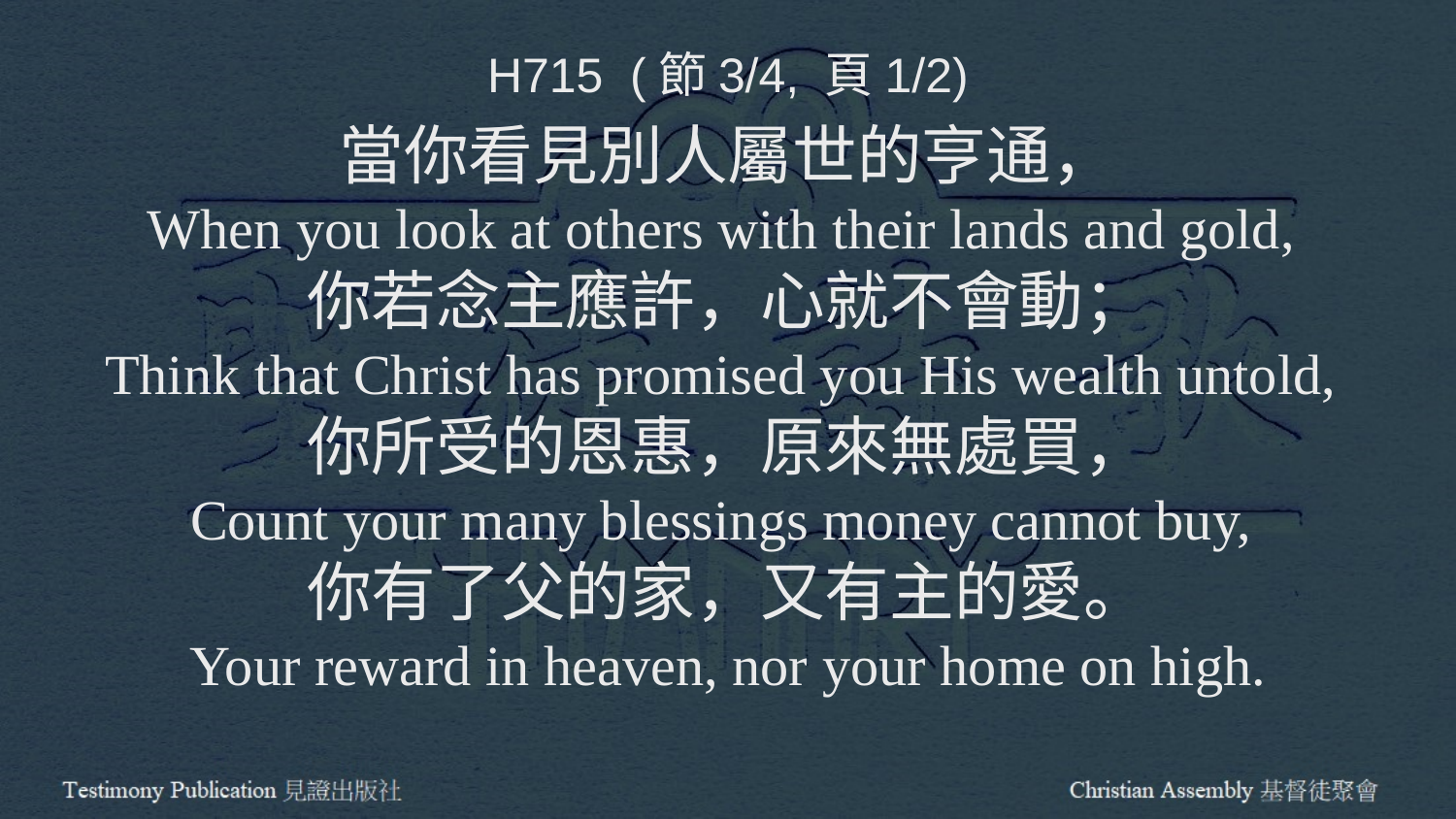

H715  (節3/4, 頁1/2)
當你看見別人屬世的亨通，
When you look at others with their lands and gold,
你若念主應許，心就不會動；
Think that Christ has promised you His wealth untold,
你所受的恩惠，原來無處買，
Count your many blessings money cannot buy,
你有了父的家，又有主的愛。
Your reward in heaven, nor your home on high.